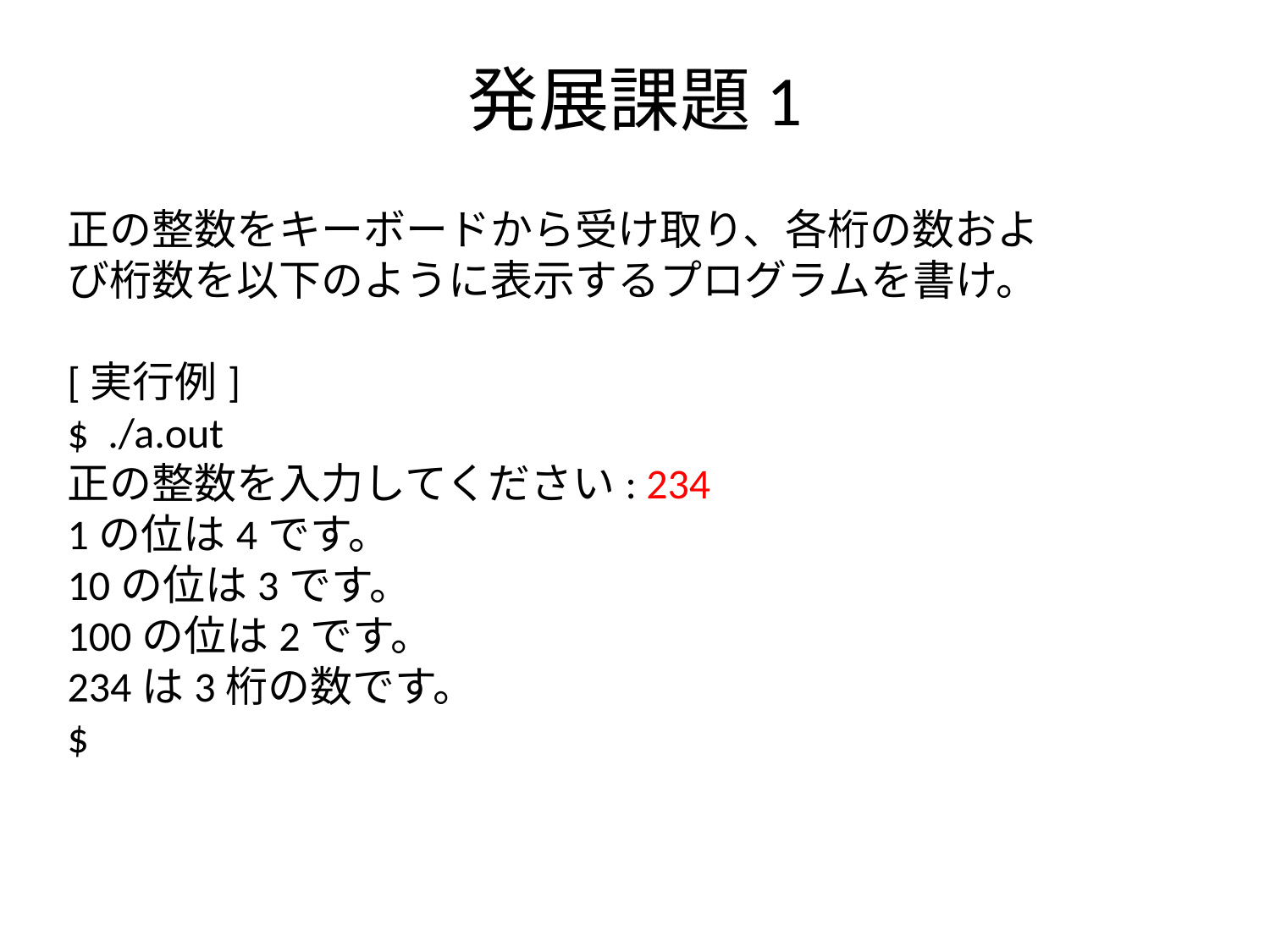

# 発展課題1
正の整数をキーボードから受け取り、各桁の数および桁数を以下のように表示するプログラムを書け。

[実行例]
$  ./a.out
正の整数を入力してください: 234
1の位は4です。
10の位は3です。
100の位は2です。
234は3桁の数です。
$